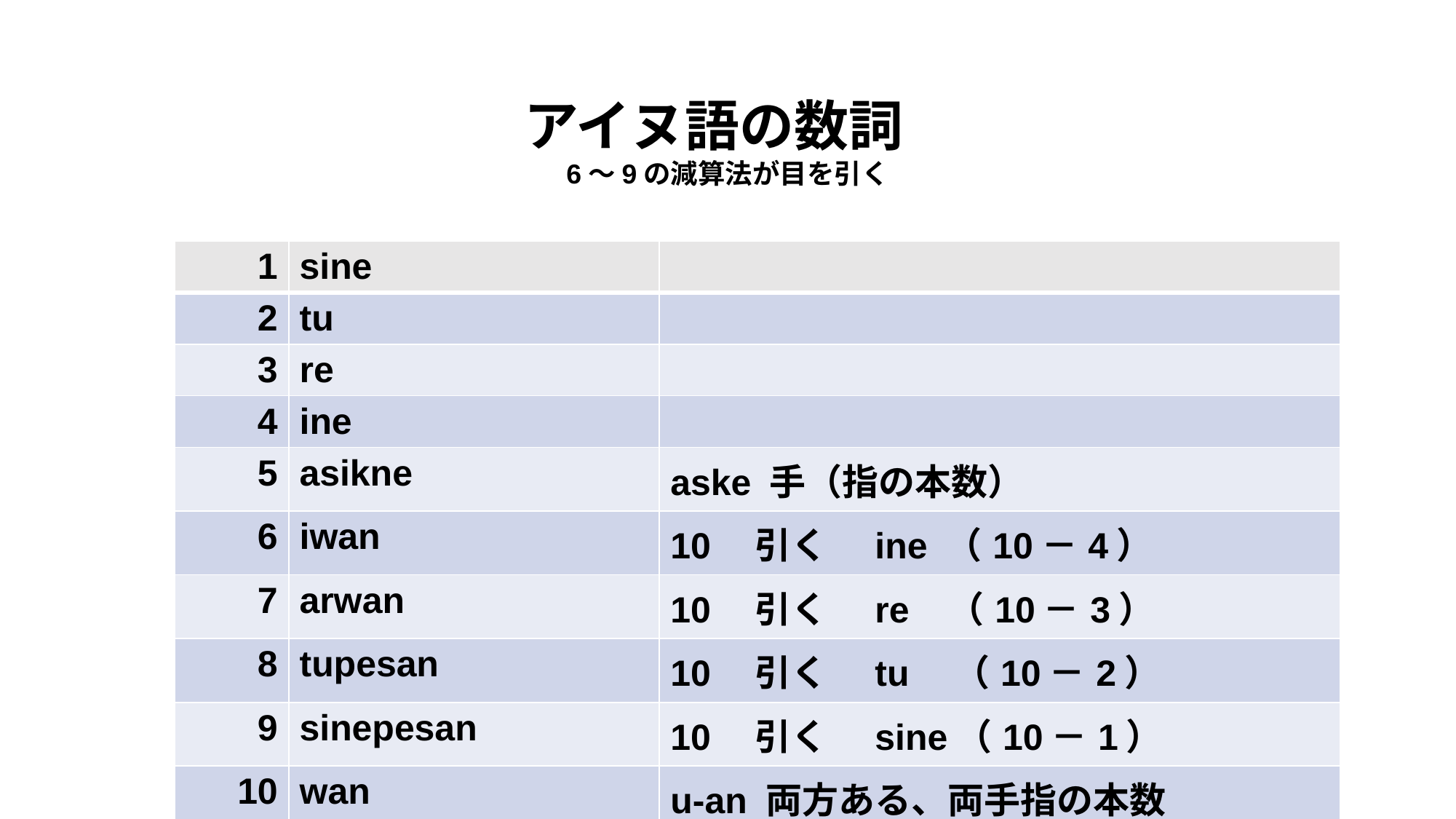

アイヌ語の数詞
6～9の減算法が目を引く
| 1 | sine |  |
| --- | --- | --- |
| 2 | tu |  |
| 3 | re |  |
| 4 | ine |  |
| 5 | asikne | aske 手（指の本数） |
| 6 | iwan | 10　引く　ine （10－4） |
| 7 | arwan | 10　引く　re （10－3） |
| 8 | tupesan | 10　引く　tu　（10－2） |
| 9 | sinepesan | 10　引く　sine（10－1） |
| 10 | wan | u-an 両方ある、両手指の本数 |